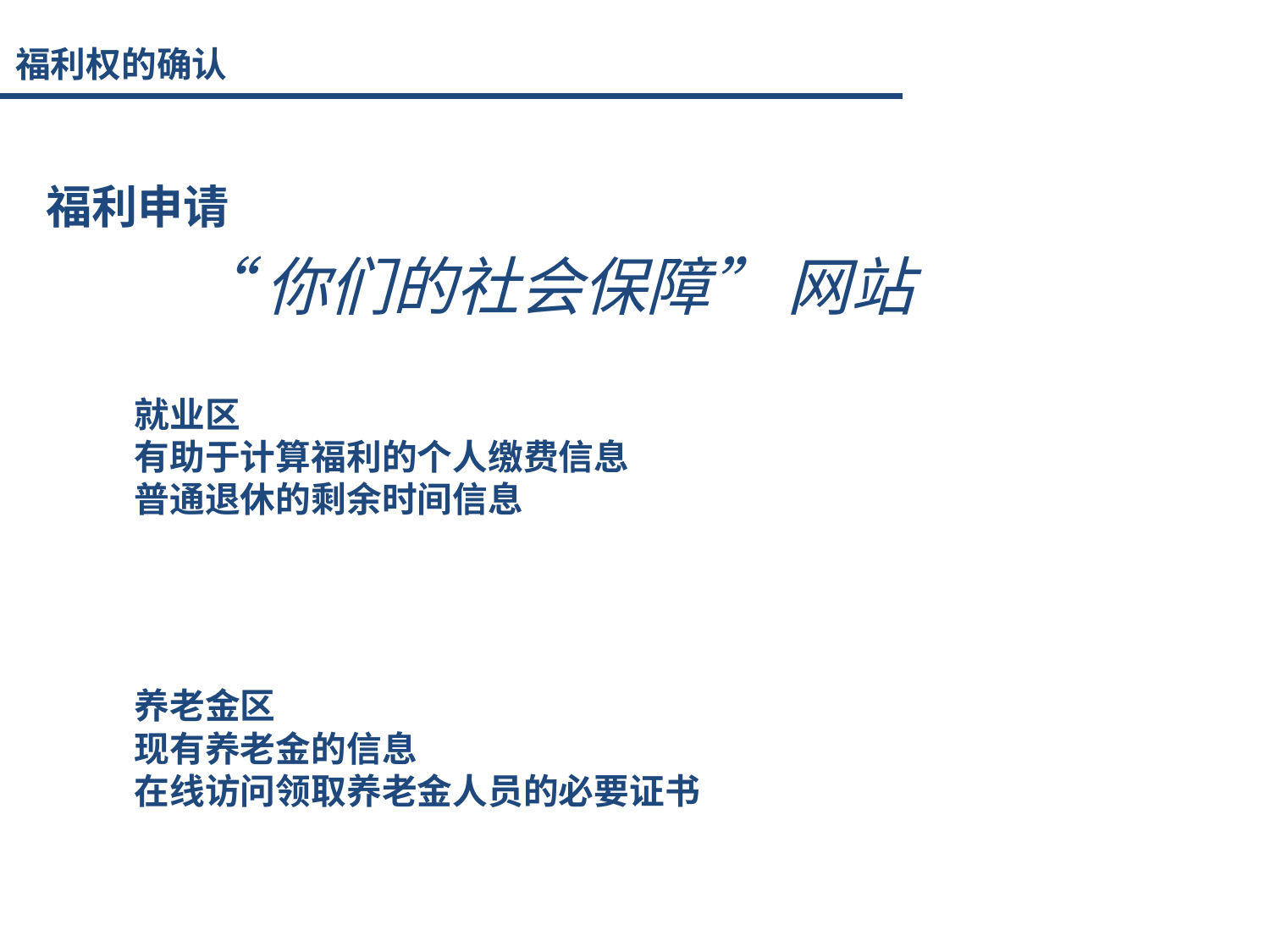

福利权的确认
福利申请
“你们的社会保障” 网站
就业区
有助于计算福利的个人缴费信息
普通退休的剩余时间信息
养老金区
现有养老金的信息
在线访问领取养老金人员的必要证书